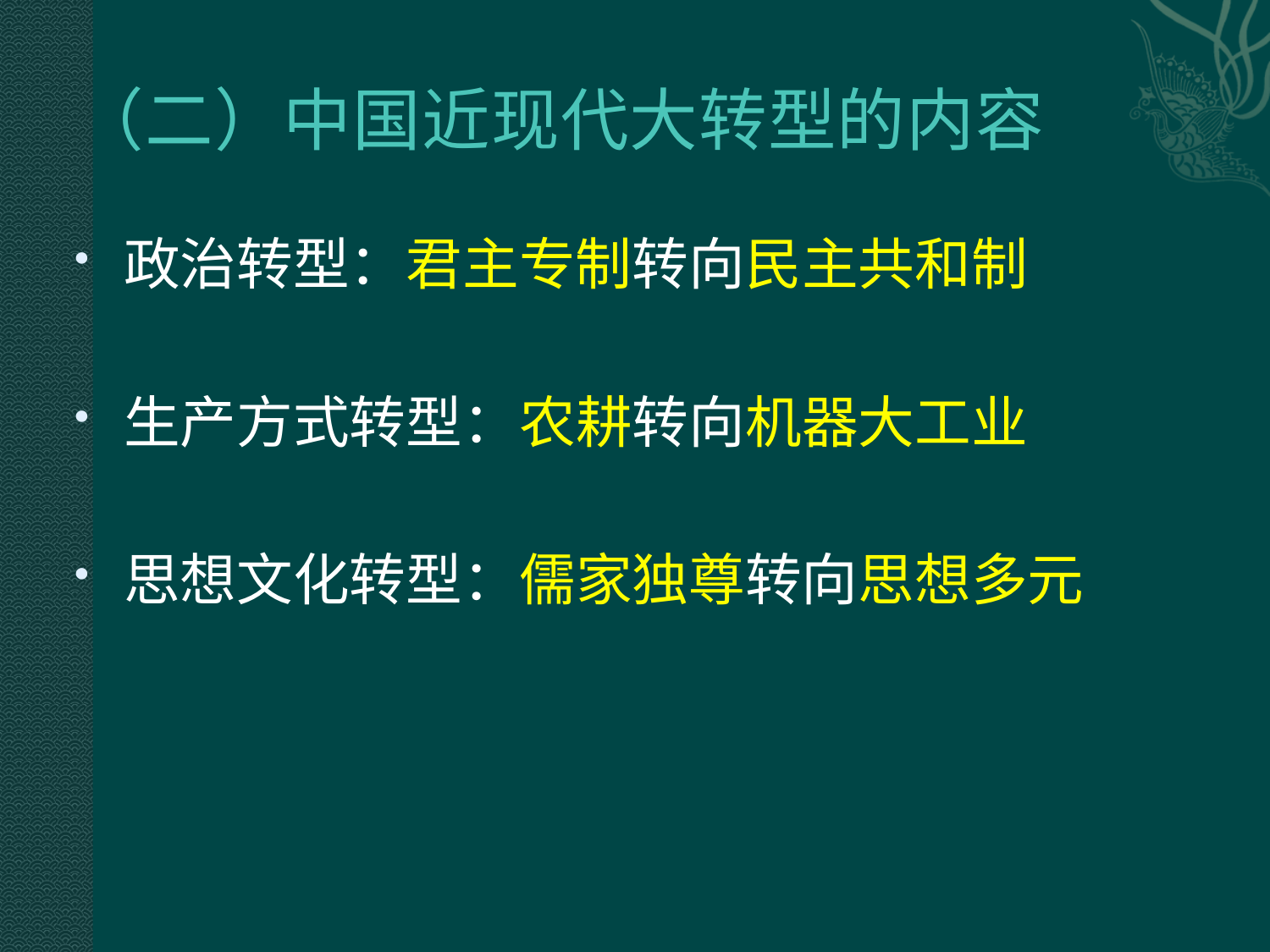

# （二）中国近现代大转型的内容
政治转型：君主专制转向民主共和制

生产方式转型：农耕转向机器大工业

思想文化转型：儒家独尊转向思想多元